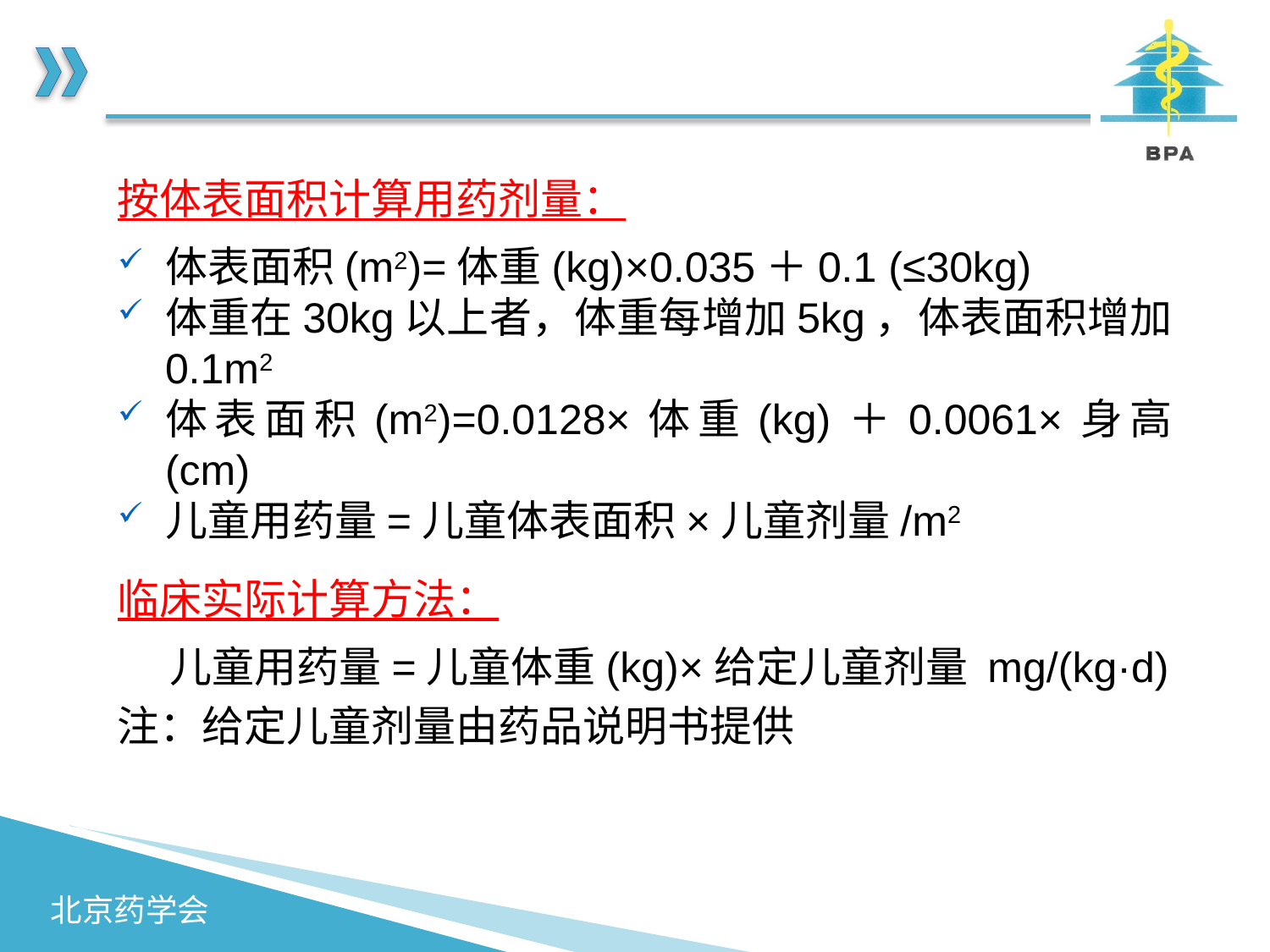

按体表面积计算用药剂量：
体表面积(m2)=体重(kg)×0.035＋0.1 (≤30kg)
体重在30kg以上者，体重每增加5kg，体表面积增加0.1m2
体表面积(m2)=0.0128×体重(kg)＋0.0061×身高(cm)
儿童用药量=儿童体表面积×儿童剂量/m2

临床实际计算方法：
   儿童用药量=儿童体重(kg)×给定儿童剂量 mg/(kg·d)
注：给定儿童剂量由药品说明书提供